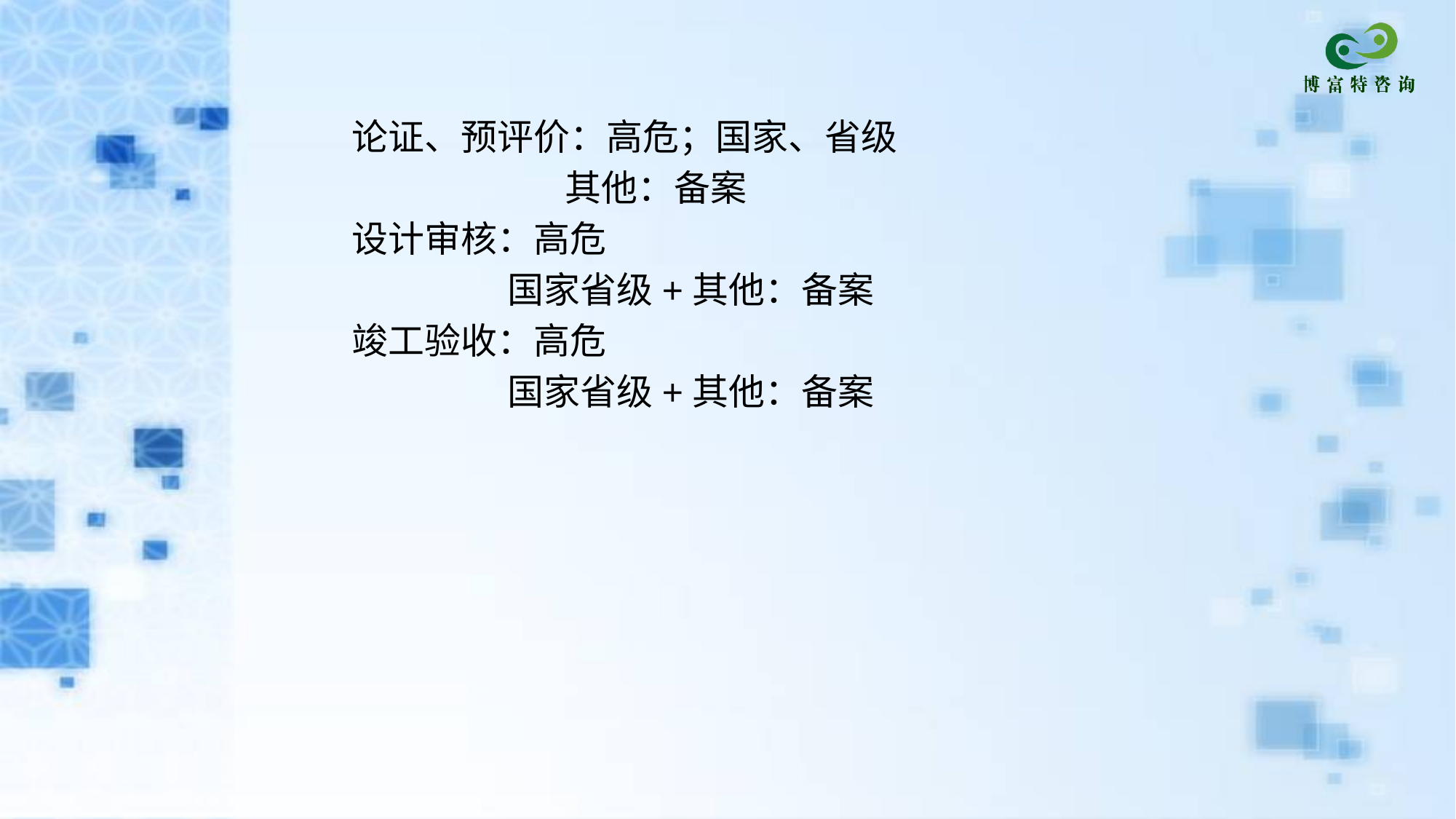

论证、预评价：高危；国家、省级
                         其他：备案
设计审核：高危
                  国家省级+其他：备案
竣工验收：高危
                  国家省级+其他：备案